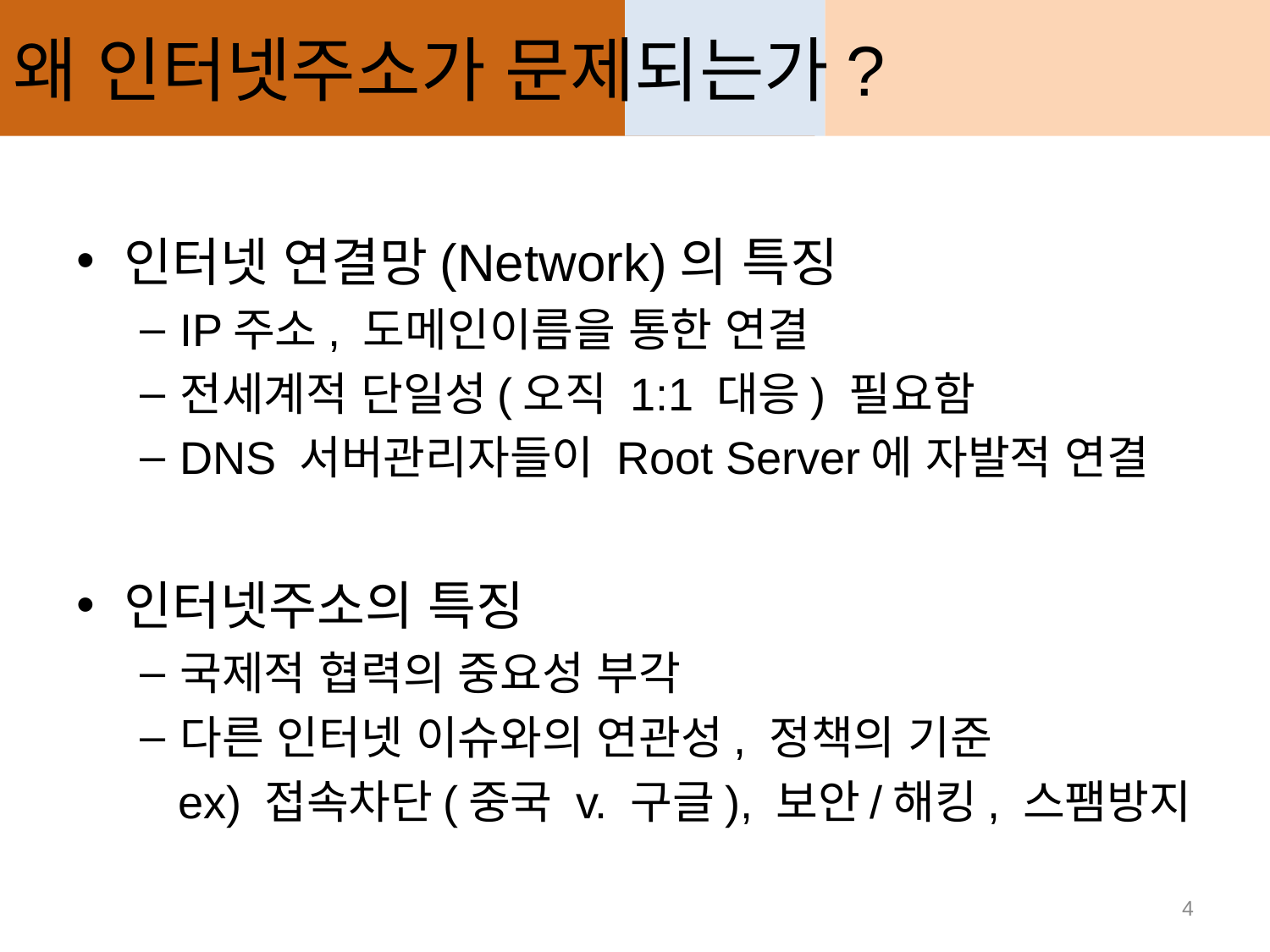

# 왜 인터넷주소가 문제되는가?
인터넷 연결망(Network)의 특징
IP주소, 도메인이름을 통한 연결
전세계적 단일성(오직 1:1 대응) 필요함
DNS 서버관리자들이 Root Server에 자발적 연결

인터넷주소의 특징
국제적 협력의 중요성 부각
다른 인터넷 이슈와의 연관성, 정책의 기준
   ex) 접속차단(중국 v. 구글), 보안/해킹, 스팸방지
4